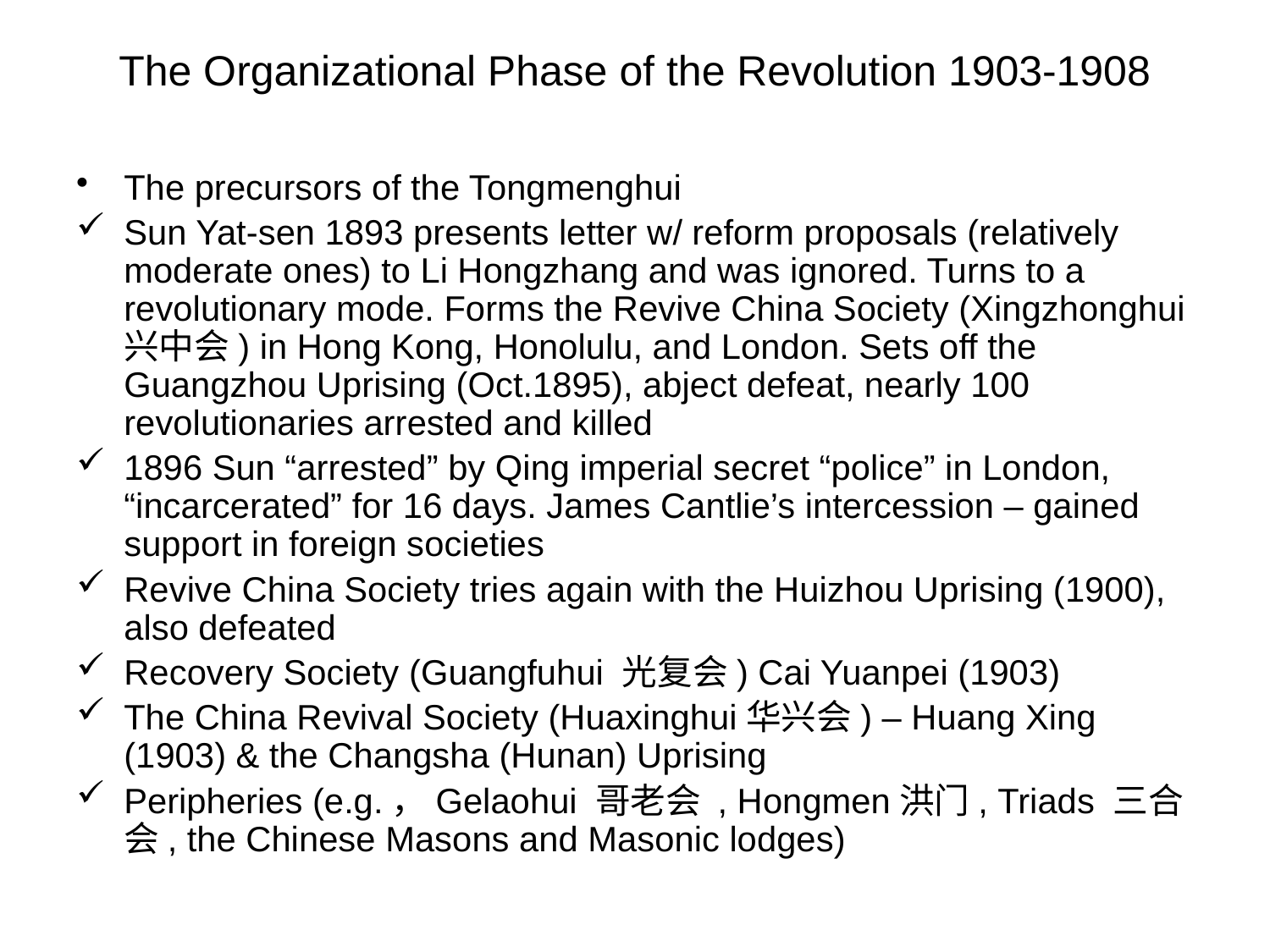

# The Organizational Phase of the Revolution 1903-1908
The precursors of the Tongmenghui
Sun Yat-sen 1893 presents letter w/ reform proposals (relatively moderate ones) to Li Hongzhang and was ignored. Turns to a revolutionary mode. Forms the Revive China Society (Xingzhonghui 兴中会) in Hong Kong, Honolulu, and London. Sets off the Guangzhou Uprising (Oct.1895), abject defeat, nearly 100 revolutionaries arrested and killed
1896 Sun “arrested” by Qing imperial secret “police” in London, “incarcerated” for 16 days. James Cantlie’s intercession – gained support in foreign societies
Revive China Society tries again with the Huizhou Uprising (1900), also defeated
Recovery Society (Guangfuhui 光复会) Cai Yuanpei (1903)
The China Revival Society (Huaxinghui华兴会) – Huang Xing (1903) & the Changsha (Hunan) Uprising
Peripheries (e.g.，Gelaohui 哥老会 , Hongmen洪门, Triads 三合会, the Chinese Masons and Masonic lodges)